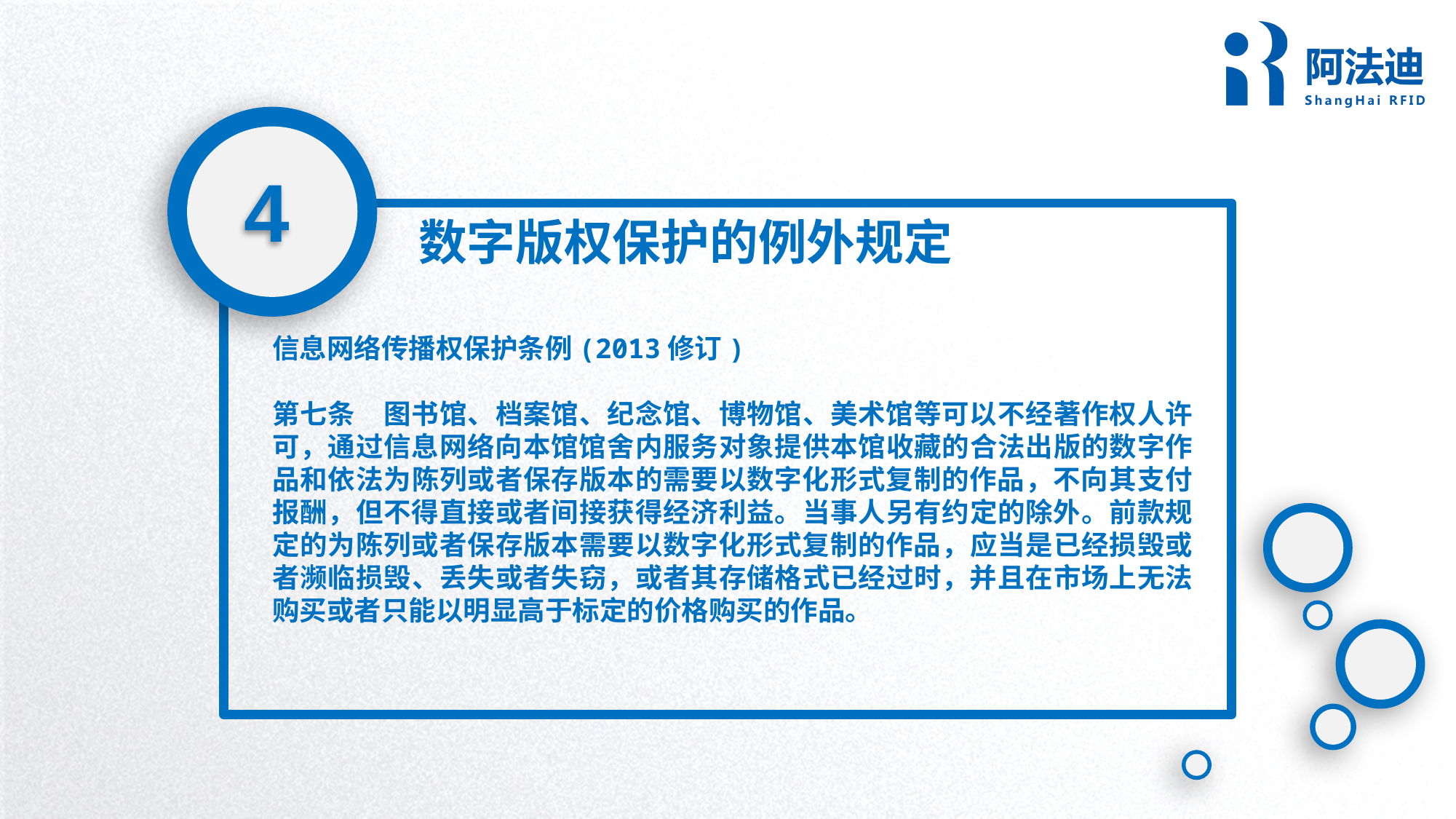

4

数字版权保护的例外规定
信息网络传播权保护条例(2013修订)

第七条　图书馆、档案馆、纪念馆、博物馆、美术馆等可以不经著作权人许可，通过信息网络向本馆馆舍内服务对象提供本馆收藏的合法出版的数字作品和依法为陈列或者保存版本的需要以数字化形式复制的作品，不向其支付报酬，但不得直接或者间接获得经济利益。当事人另有约定的除外。前款规定的为陈列或者保存版本需要以数字化形式复制的作品，应当是已经损毁或者濒临损毁、丢失或者失窃，或者其存储格式已经过时，并且在市场上无法购买或者只能以明显高于标定的价格购买的作品。

延时符